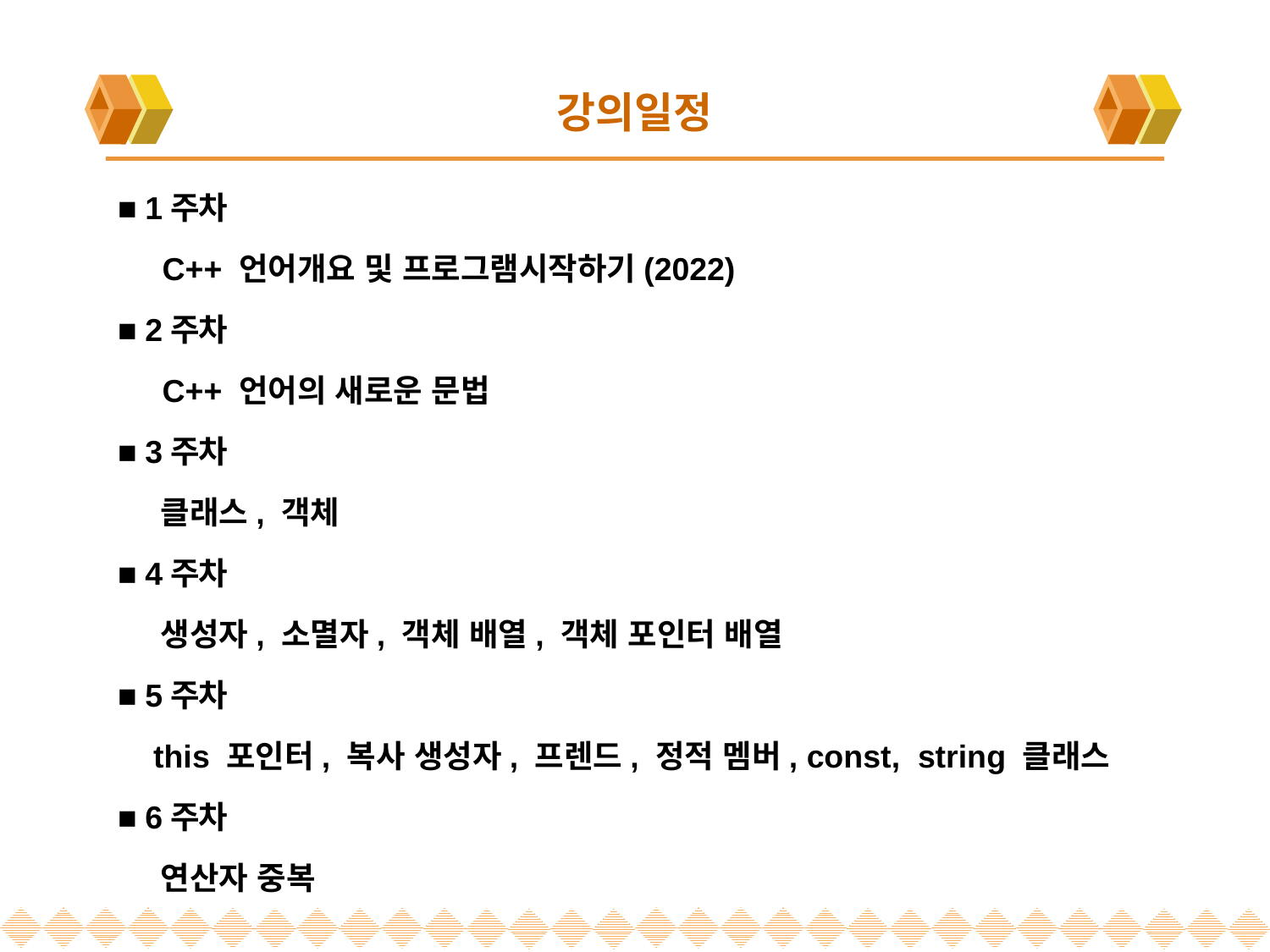

# 강의일정
■ 1주차
     C++ 언어개요 및 프로그램시작하기(2022)
■ 2주차
     C++ 언어의 새로운 문법
■ 3주차
    클래스, 객체
■ 4주차
    생성자, 소멸자, 객체 배열, 객체 포인터 배열
■ 5주차
    this 포인터, 복사 생성자, 프렌드, 정적 멤버, const,  string 클래스
■ 6주차
    연산자 중복